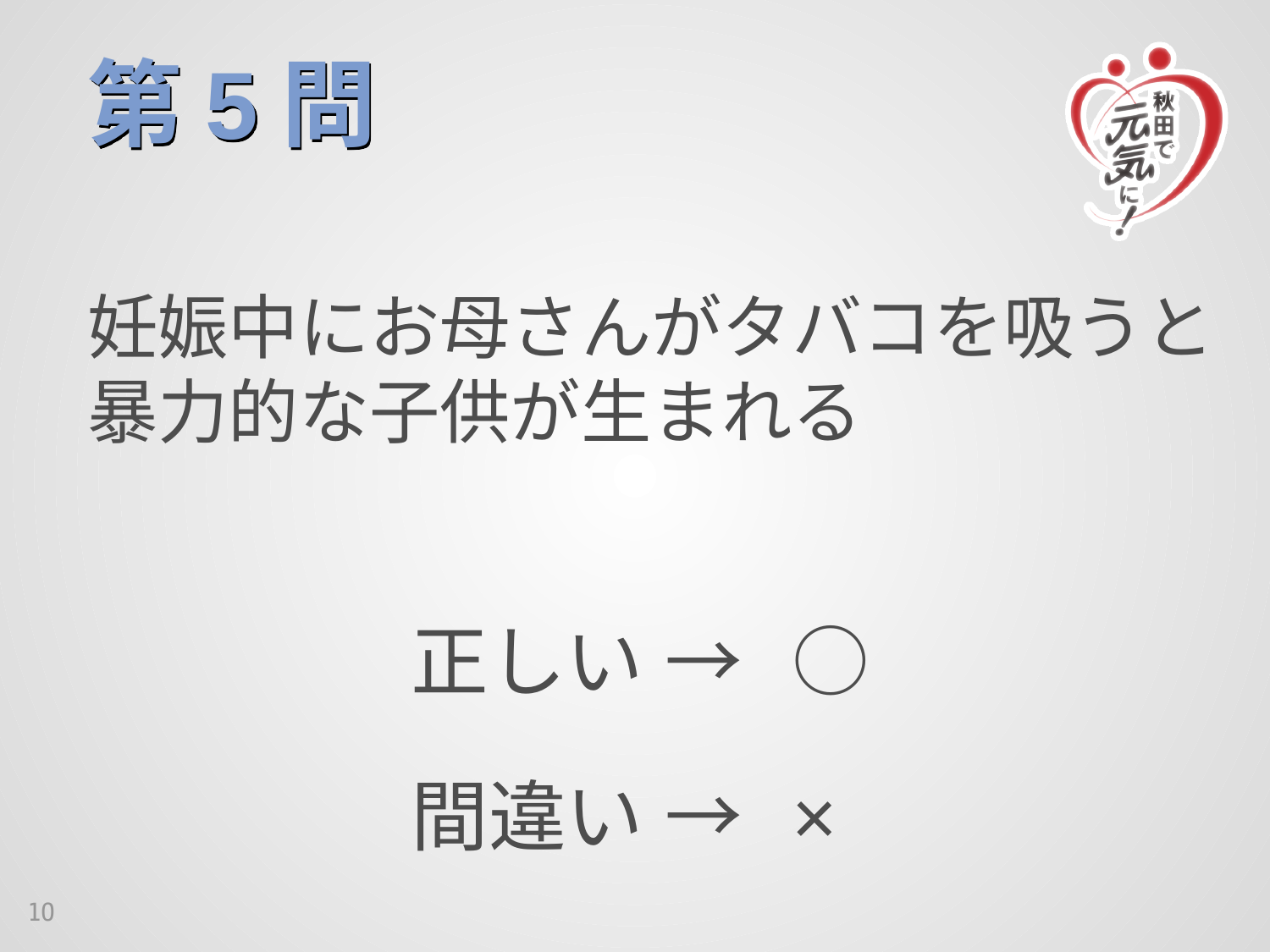

# 第5問
妊娠中にお母さんがタバコを吸うと暴力的な子供が生まれる

正しい	→	○
間違い	→	×

10